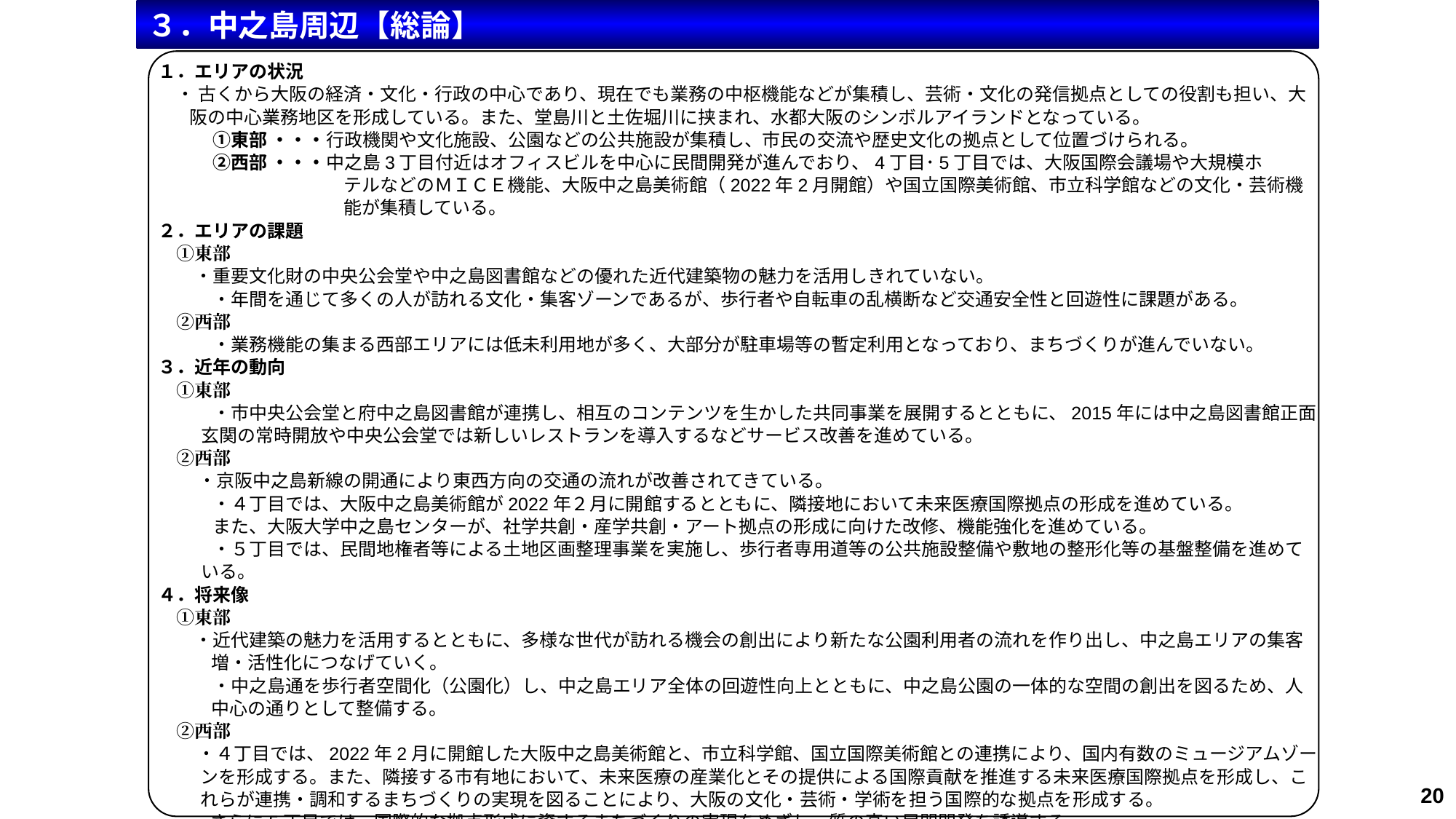

３．中之島周辺【総論】

１．エリアの状況
　・ 古くから大阪の経済・文化・行政の中心であり、現在でも業務の中枢機能などが集積し、芸術・文化の発信拠点としての役割も担い、大阪の中心業務地区を形成している。また、堂島川と土佐堀川に挟まれ、水都大阪のシンボルアイランドとなっている。
　　　①東部 ・・・行政機関や文化施設、公園などの公共施設が集積し、市民の交流や歴史文化の拠点として位置づけられる。
　　　②西部 ・・・中之島3丁目付近はオフィスビルを中心に民間開発が進んでおり、4丁目･5丁目では、大阪国際会議場や大規模ホ
　　　　　　　　　　 テルなどのＭＩＣＥ機能、大阪中之島美術館（2022年2月開館）や国立国際美術館、市立科学館などの文化・芸術機
　　　　　　　　　　 能が集積している。
２．エリアの課題
　①東部
　　・重要文化財の中央公会堂や中之島図書館などの優れた近代建築物の魅力を活用しきれていない。
　　　・年間を通じて多くの人が訪れる文化・集客ゾーンであるが、歩行者や自転車の乱横断など交通安全性と回遊性に課題がある。
　②西部
　　　・業務機能の集まる西部エリアには低未利用地が多く、大部分が駐車場等の暫定利用となっており、まちづくりが進んでいない。
３．近年の動向
　①東部
　　　・市中央公会堂と府中之島図書館が連携し、相互のコンテンツを生かした共同事業を展開するとともに、2015年には中之島図書館正面玄関の常時開放や中央公会堂では新しいレストランを導入するなどサービス改善を進めている。
　②西部
　　 ・京阪中之島新線の開通により東西方向の交通の流れが改善されてきている。
　　　・４丁目では、大阪中之島美術館が2022年２月に開館するとともに、隣接地において未来医療国際拠点の形成を進めている。
　　　また、大阪大学中之島センターが、社学共創・産学共創・アート拠点の形成に向けた改修、機能強化を進めている。
　　　・５丁目では、民間地権者等による土地区画整理事業を実施し、歩行者専用道等の公共施設整備や敷地の整形化等の基盤整備を進めている。
４．将来像
　①東部
　　・近代建築の魅力を活用するとともに、多様な世代が訪れる機会の創出により新たな公園利用者の流れを作り出し、中之島エリアの集客増・活性化につなげていく。
　　　・中之島通を歩行者空間化（公園化）し、中之島エリア全体の回遊性向上とともに、中之島公園の一体的な空間の創出を図るため、人中心の通りとして整備する。
　②西部
　・４丁目では、2022年2月に開館した大阪中之島美術館と、市立科学館、国立国際美術館との連携により、国内有数のミュージアムゾーンを形成する。また、隣接する市有地において、未来医療の産業化とその提供による国際貢献を推進する未来医療国際拠点を形成し、これらが連携・調和するまちづくりの実現を図ることにより、大阪の文化・芸術・学術を担う国際的な拠点を形成する。
  ・さらに5丁目では、国際的な拠点形成に資するまちづくりの実現をめざし、質の高い民間開発を誘導する。
20